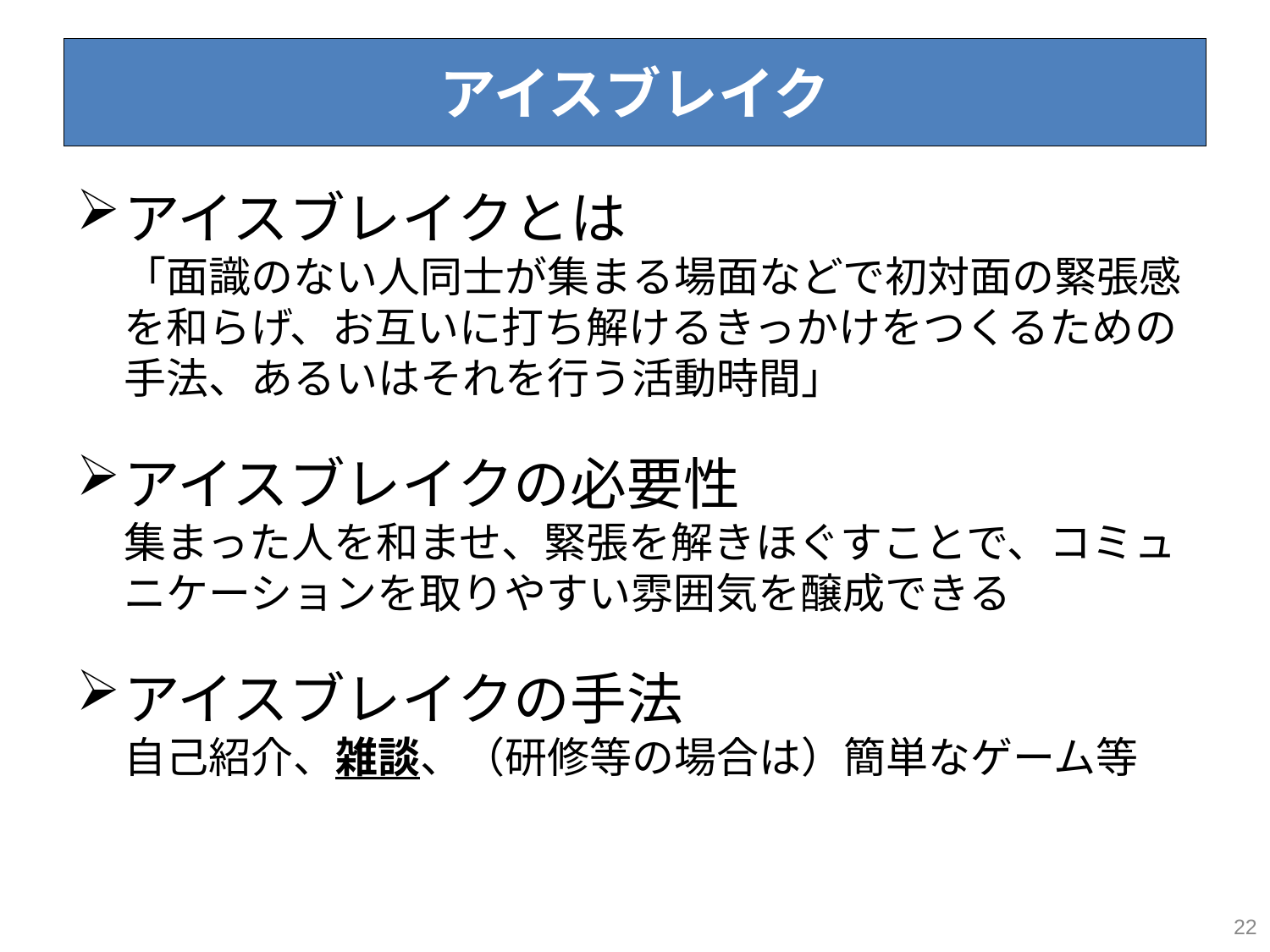

# アイスブレイク
アイスブレイクとは
「面識のない人同士が集まる場面などで初対面の緊張感を和らげ、お互いに打ち解けるきっかけをつくるための手法、あるいはそれを行う活動時間」

アイスブレイクの必要性
集まった人を和ませ、緊張を解きほぐすことで、コミュニケーションを取りやすい雰囲気を醸成できる

アイスブレイクの手法
自己紹介、雑談、（研修等の場合は）簡単なゲーム等
22